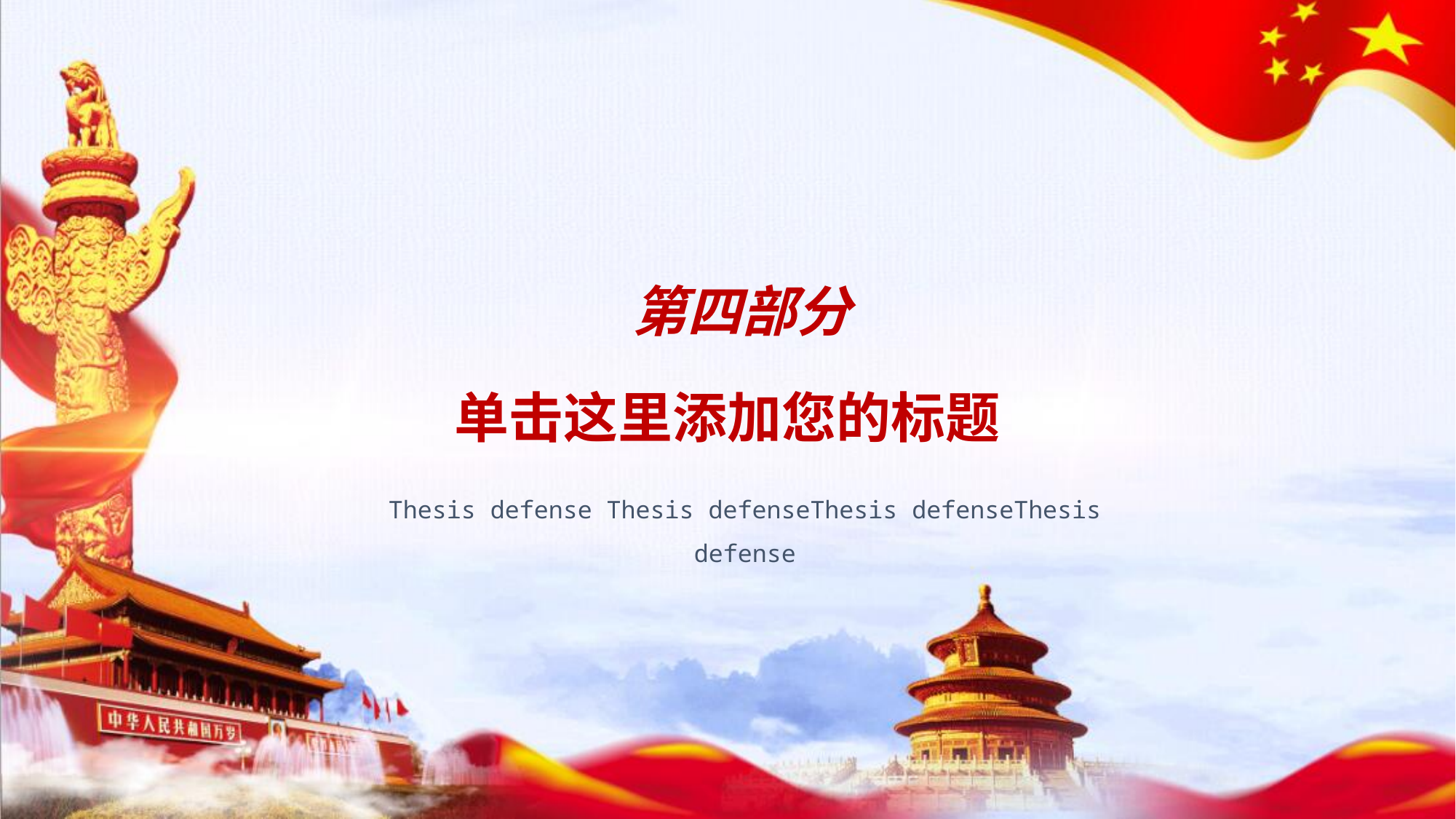

第四部分
单击这里添加您的标题
Thesis defense Thesis defenseThesis defenseThesis defense